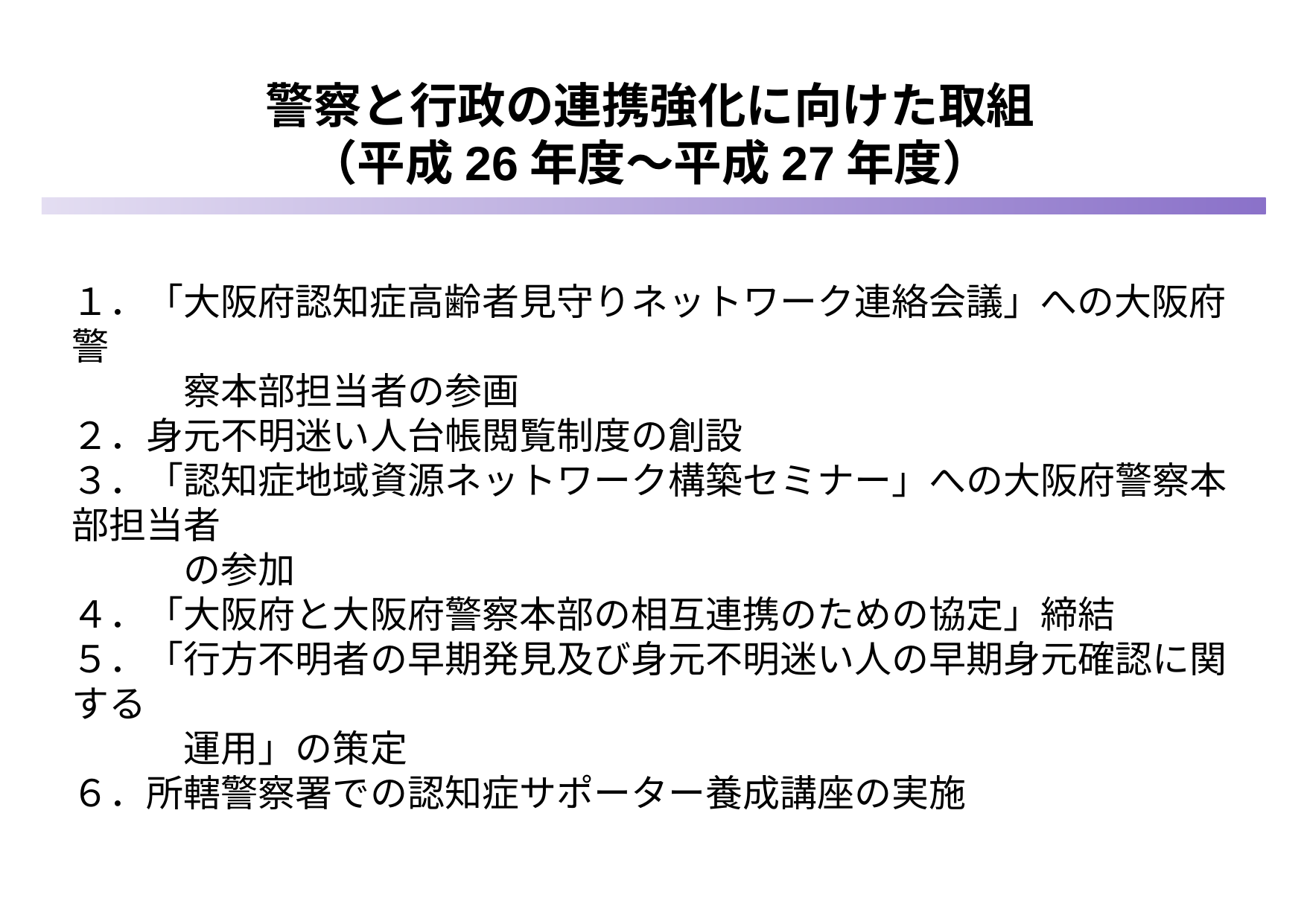

# 警察と行政の連携強化に向けた取組 （平成26年度～平成27年度）

１．「大阪府認知症高齢者見守りネットワーク連絡会議」への大阪府警
　　　察本部担当者の参画
２．身元不明迷い人台帳閲覧制度の創設
３．「認知症地域資源ネットワーク構築セミナー」への大阪府警察本部担当者
　　　の参加
４．「大阪府と大阪府警察本部の相互連携のための協定」締結
５．「行方不明者の早期発見及び身元不明迷い人の早期身元確認に関する
　　　運用」の策定
６．所轄警察署での認知症サポーター養成講座の実施